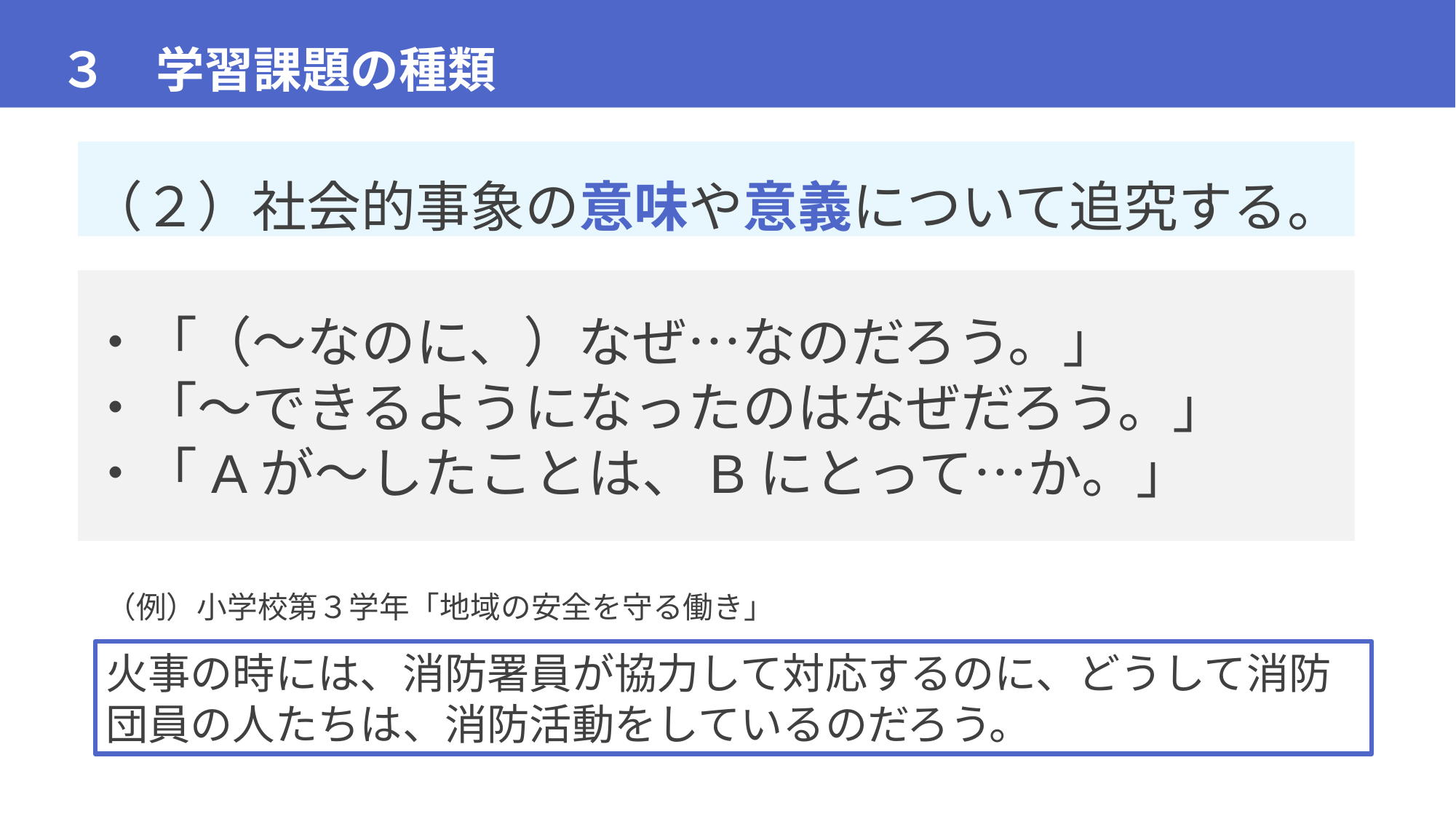

３　学習課題の種類
（２）社会的事象の意味や意義について追究する。
・「（～なのに、）なぜ…なのだろう。」
・「～できるようになったのはなぜだろう。」
・「Aが～したことは、Bにとって…か。」
（例）小学校第３学年「地域の安全を守る働き」
火事の時には、消防署員が協力して対応するのに、どうして消防団員の人たちは、消防活動をしているのだろう。